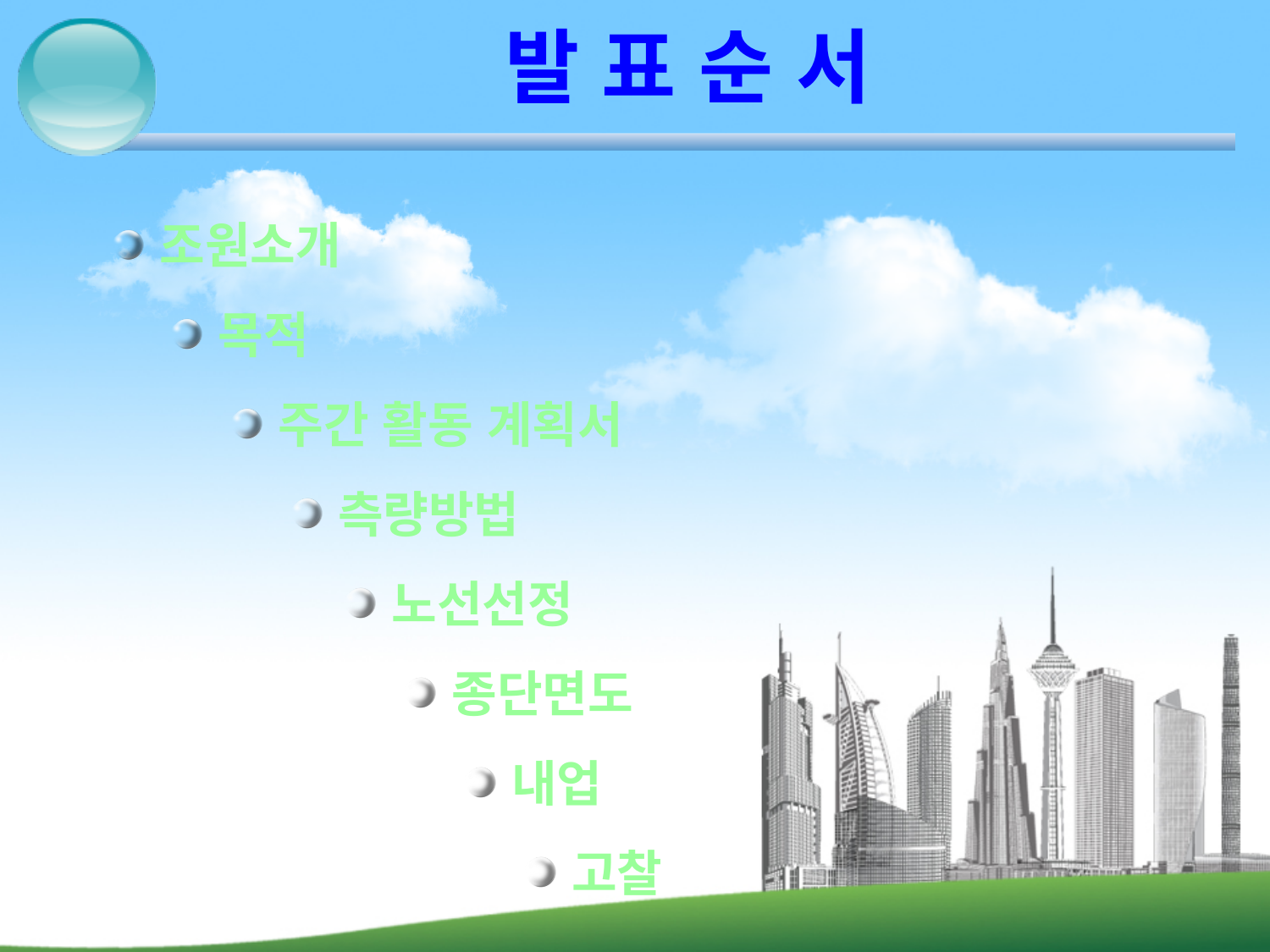

# 발 표 순 서
조원소개
목적
주간 활동 계획서
측량방법
노선선정
종단면도
내업
고찰